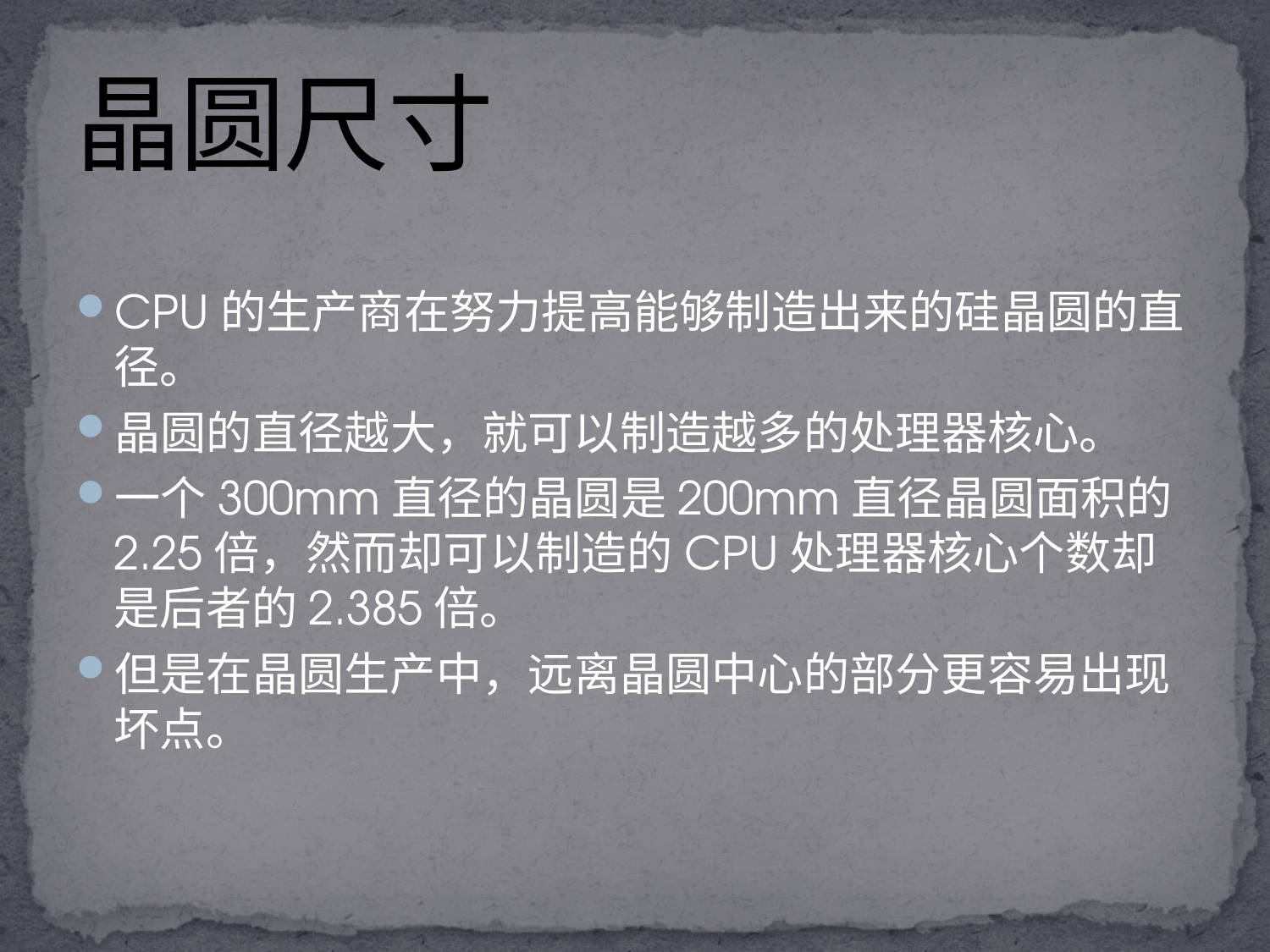

# 晶圆尺寸

CPU的生产商在努力提高能够制造出来的硅晶圆的直径。
晶圆的直径越大，就可以制造越多的处理器核心。
一个300mm直径的晶圆是200mm直径晶圆面积的2.25倍，然而却可以制造的CPU处理器核心个数却是后者的2.385倍。
但是在晶圆生产中，远离晶圆中心的部分更容易出现坏点。